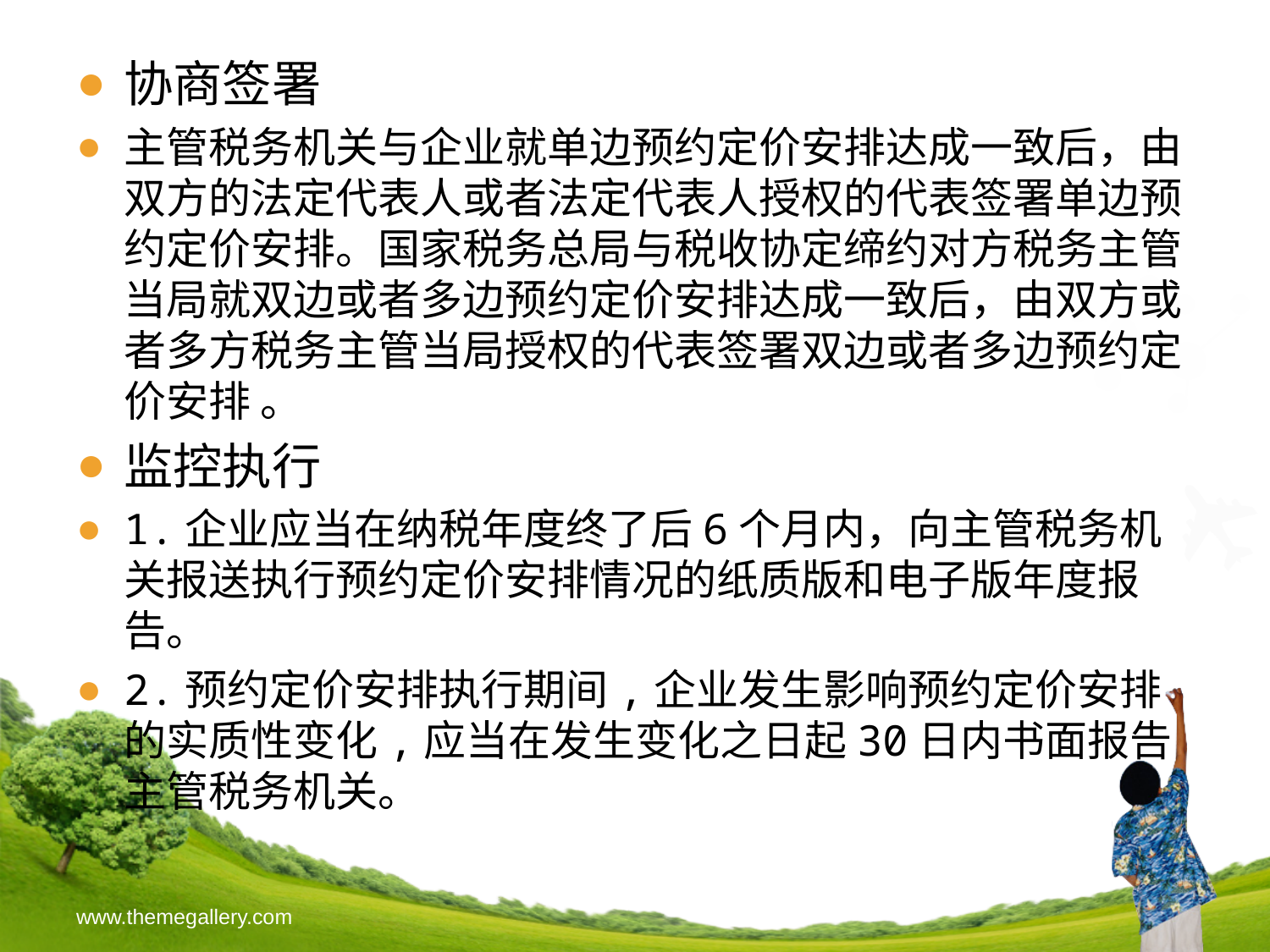

协商签署
主管税务机关与企业就单边预约定价安排达成一致后，由双方的法定代表人或者法定代表人授权的代表签署单边预约定价安排。国家税务总局与税收协定缔约对方税务主管当局就双边或者多边预约定价安排达成一致后，由双方或者多方税务主管当局授权的代表签署双边或者多边预约定价安排 。
监控执行
1.企业应当在纳税年度终了后6个月内，向主管税务机关报送执行预约定价安排情况的纸质版和电子版年度报告。
2.预约定价安排执行期间,企业发生影响预约定价安排的实质性变化,应当在发生变化之日起30日内书面报告主管税务机关。

www.themegallery.com